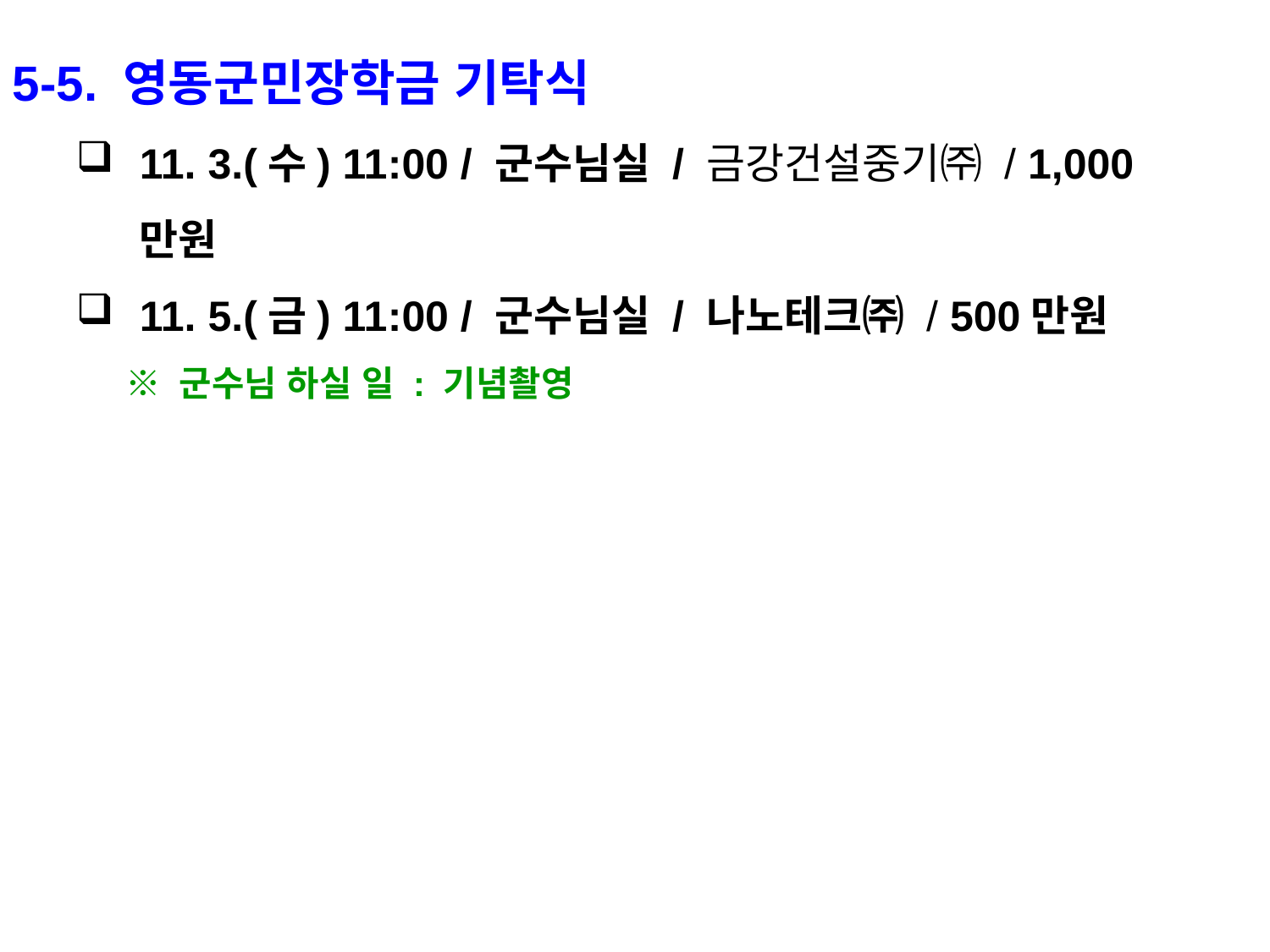

5-5. 영동군민장학금 기탁식
11. 3.(수) 11:00 / 군수님실 / 금강건설중기㈜ / 1,000만원
11. 5.(금) 11:00 / 군수님실 / 나노테크㈜ / 500만원
     ※ 군수님 하실 일 : 기념촬영